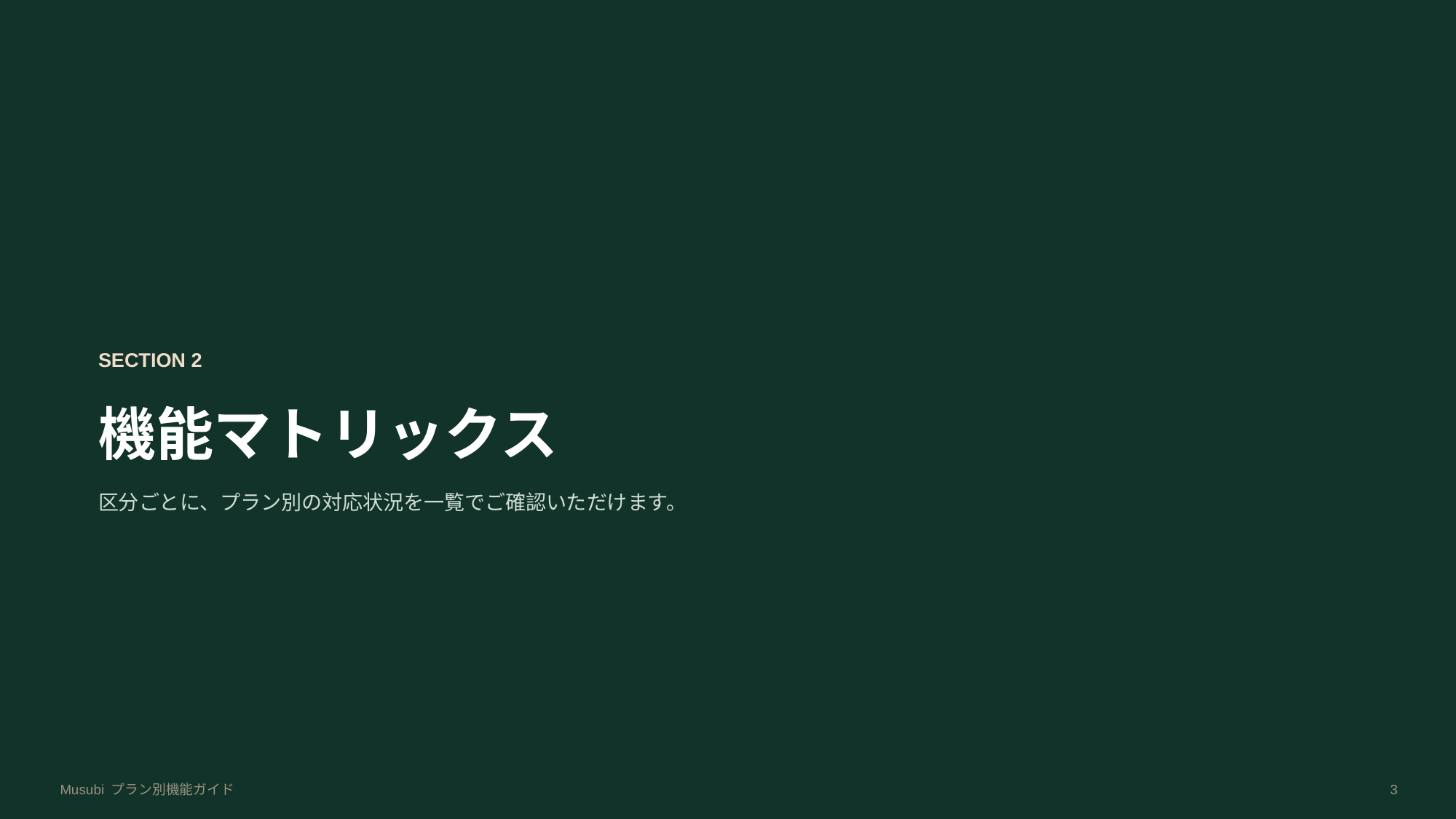

SECTION 2
機能マトリックス
区分ごとに、プラン別の対応状況を一覧でご確認いただけます。
Musubi プラン別機能ガイド
3